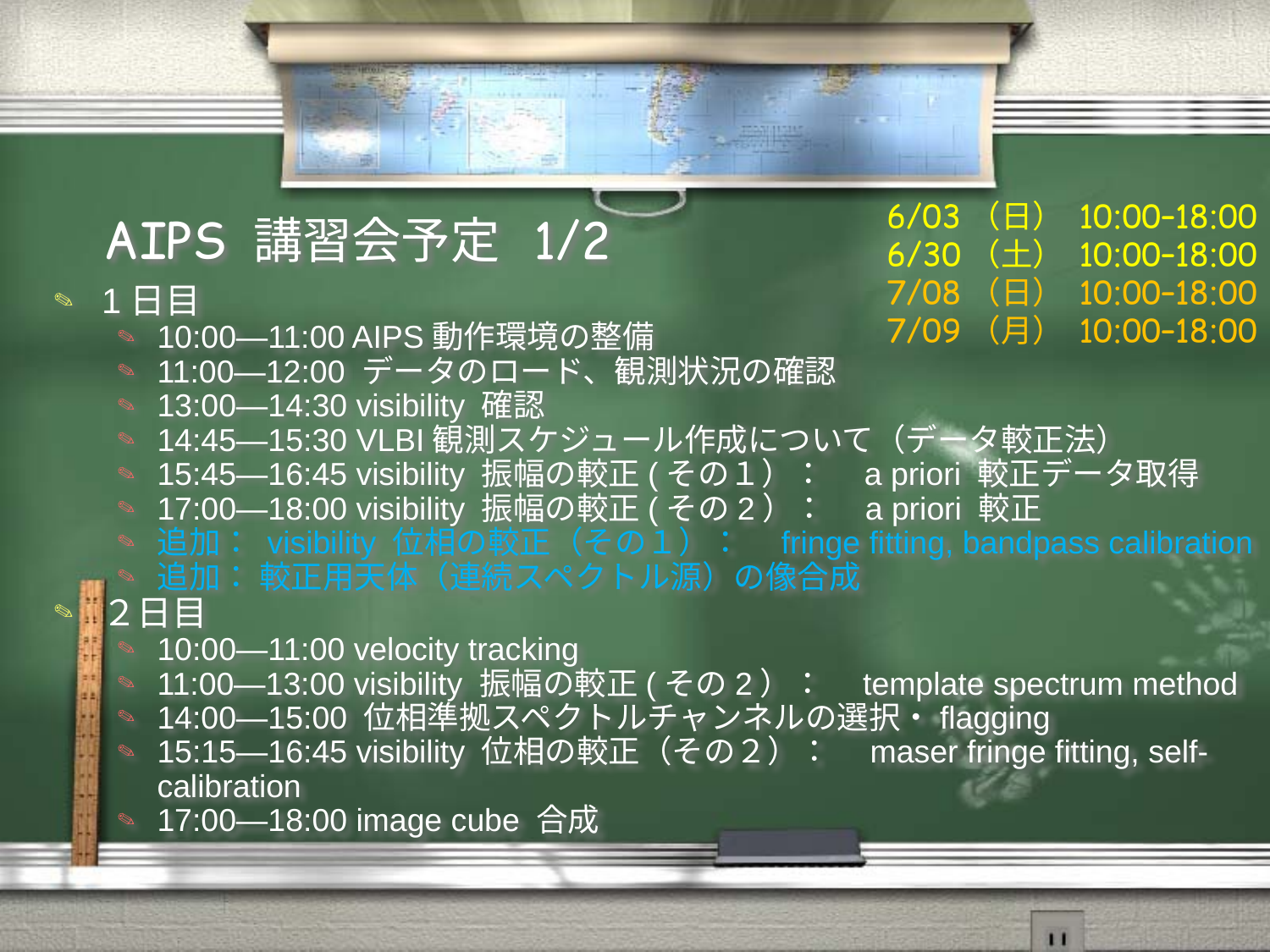

6/03（日） 10:00–18:00
6/30（土） 10:00–18:00
7/08（日） 10:00–18:00
7/09（月） 10:00–18:00
# AIPS 講習会予定  1/2
1日目
10:00—11:00 AIPS動作環境の整備
11:00—12:00 データのロード、観測状況の確認
13:00—14:30 visibility 確認
14:45—15:30 VLBI観測スケジュール作成について（データ較正法）
15:45—16:45 visibility 振幅の較正(その１）：　a priori 較正データ取得
17:00—18:00 visibility 振幅の較正(その2）：　a priori 較正
追加： visibility 位相の較正（その１）：　fringe fitting, bandpass calibration
追加： 較正用天体（連続スペクトル源）の像合成
２日目
10:00—11:00 velocity tracking
11:00—13:00 visibility 振幅の較正(その2）：　template spectrum method
14:00—15:00 位相準拠スペクトルチャンネルの選択・flagging
15:15—16:45 visibility 位相の較正（その２）：　maser fringe fitting, self-calibration
17:00—18:00 image cube 合成